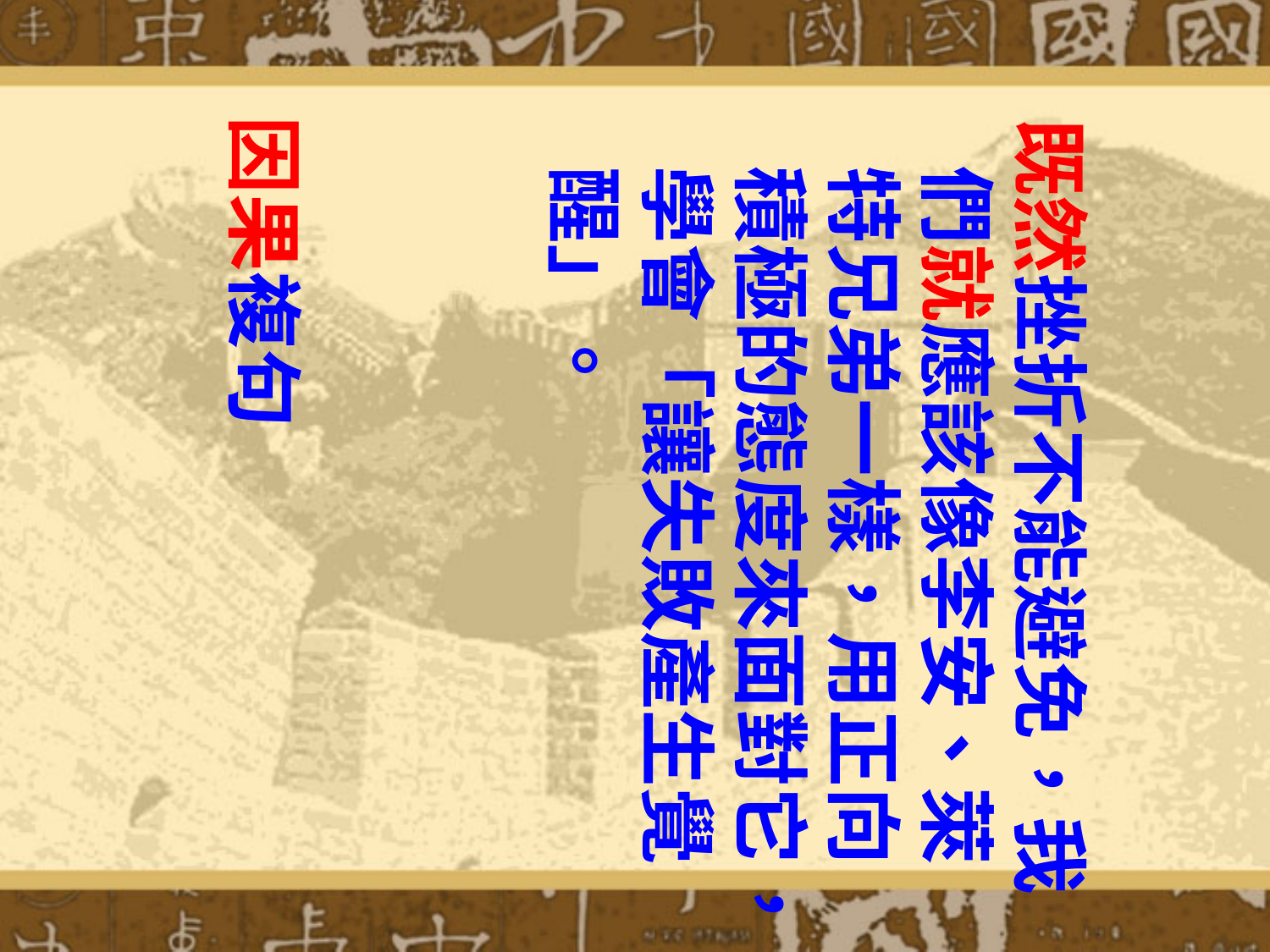

因果複句
既然挫折不能避免，我們就應該像李安、萊特兄弟一樣，用正向積極的態度來面對它，學會「讓失敗產生覺醒」。